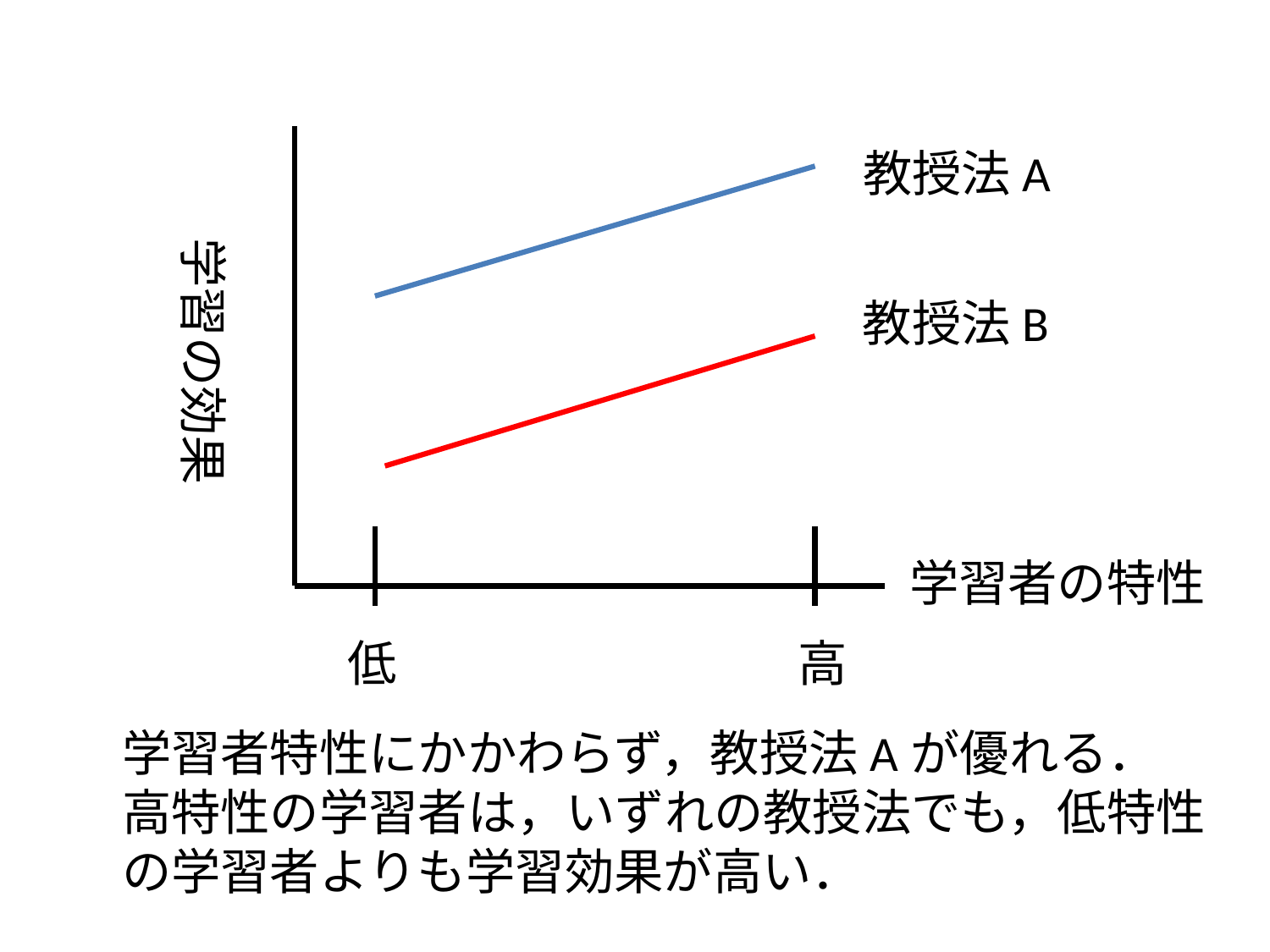

教授法A
学習の効果
教授法B
学習者の特性
低
高
学習者特性にかかわらず，教授法Aが優れる．
高特性の学習者は，いずれの教授法でも，低特性
の学習者よりも学習効果が高い．